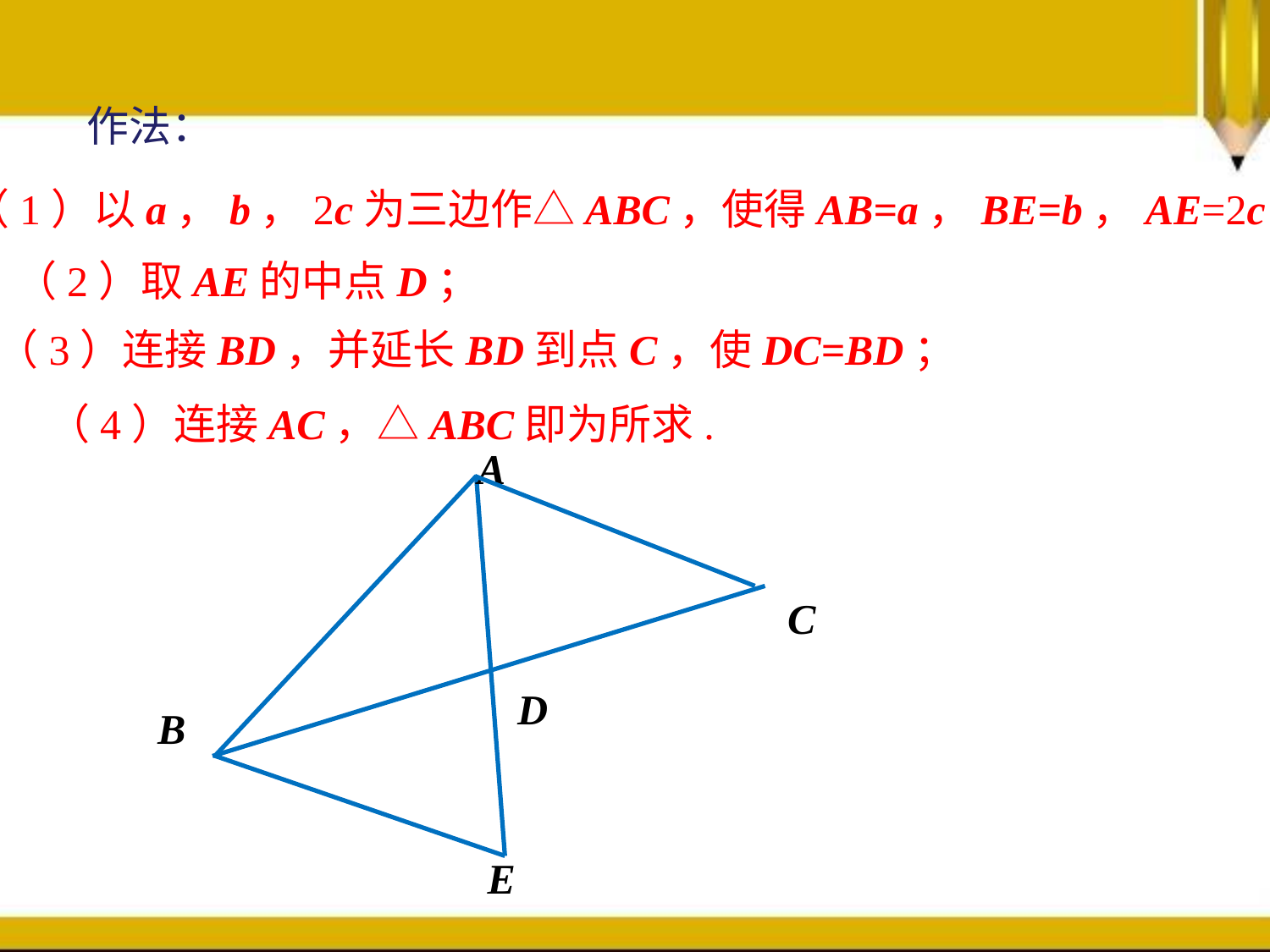

作法：
（1）以a，b，2c为三边作△ABC，使得AB=a，BE=b，AE=2c；
（2）取AE的中点D；
（3）连接BD，并延长BD到点C，使DC=BD；
（4）连接AC，△ABC即为所求.
A
C

D
B
E